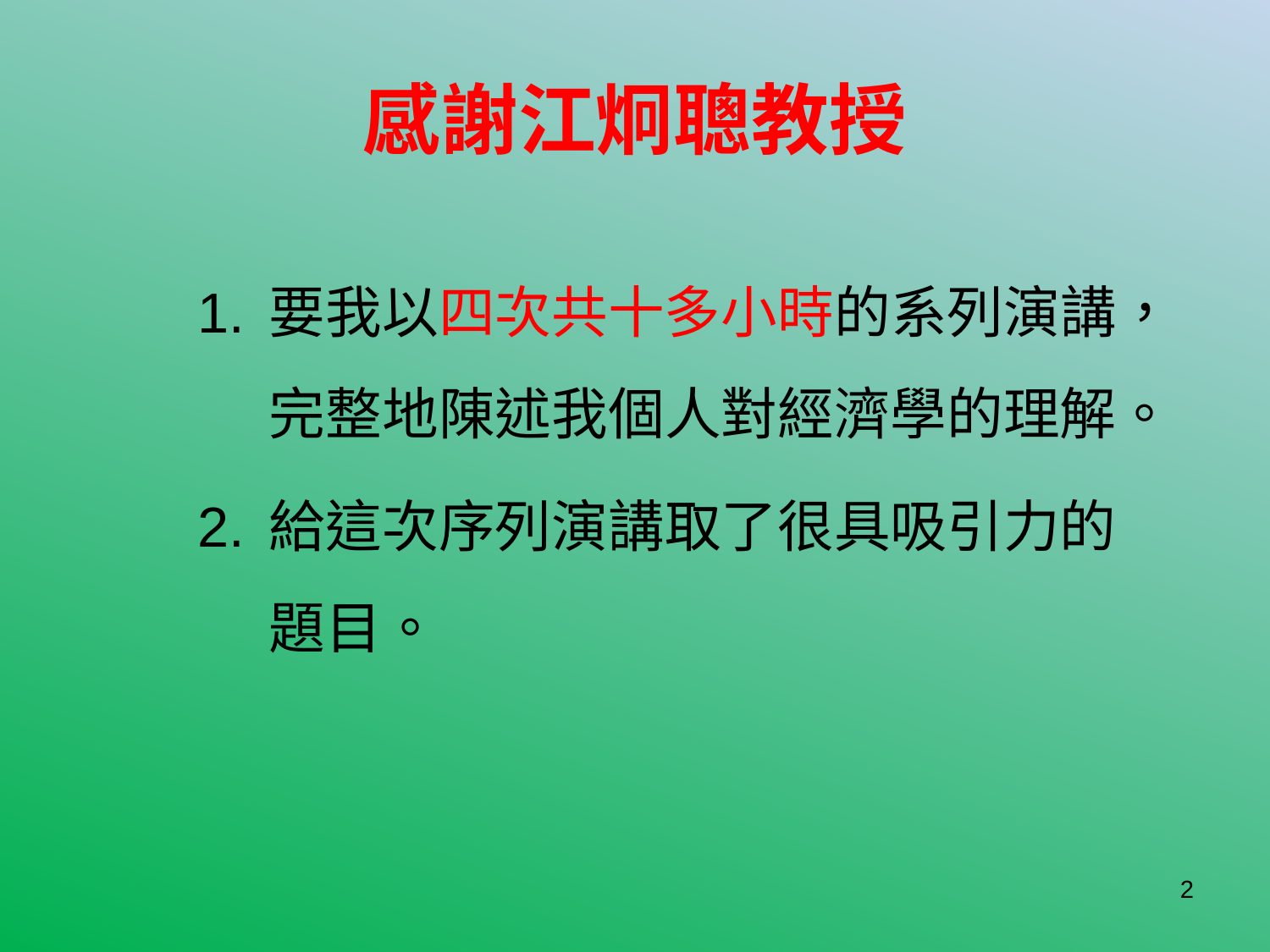

# 感謝江炯聰教授
要我以四次共十多小時的系列演講，完整地陳述我個人對經濟學的理解。
給這次序列演講取了很具吸引力的題目。
2